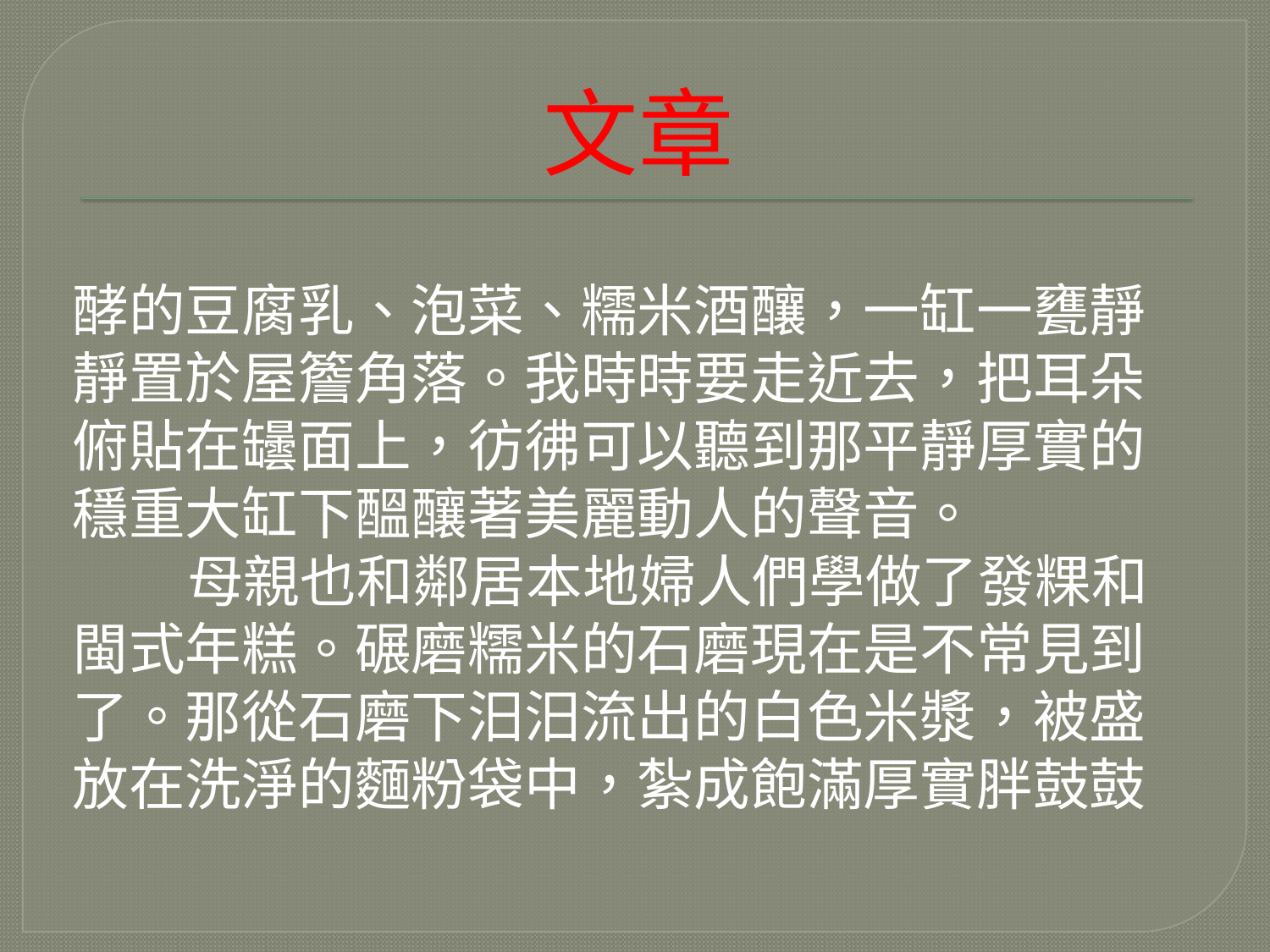

# 文章
酵的豆腐乳、泡菜、糯米酒釀，一缸一甕靜
靜置於屋簷角落。我時時要走近去，把耳朵
俯貼在罎面上，彷彿可以聽到那平靜厚實的
穩重大缸下醞釀著美麗動人的聲音。
        母親也和鄰居本地婦人們學做了發粿和
閩式年糕。碾磨糯米的石磨現在是不常見到
了。那從石磨下汨汨流出的白色米漿，被盛
放在洗淨的麵粉袋中，紮成飽滿厚實胖鼓鼓